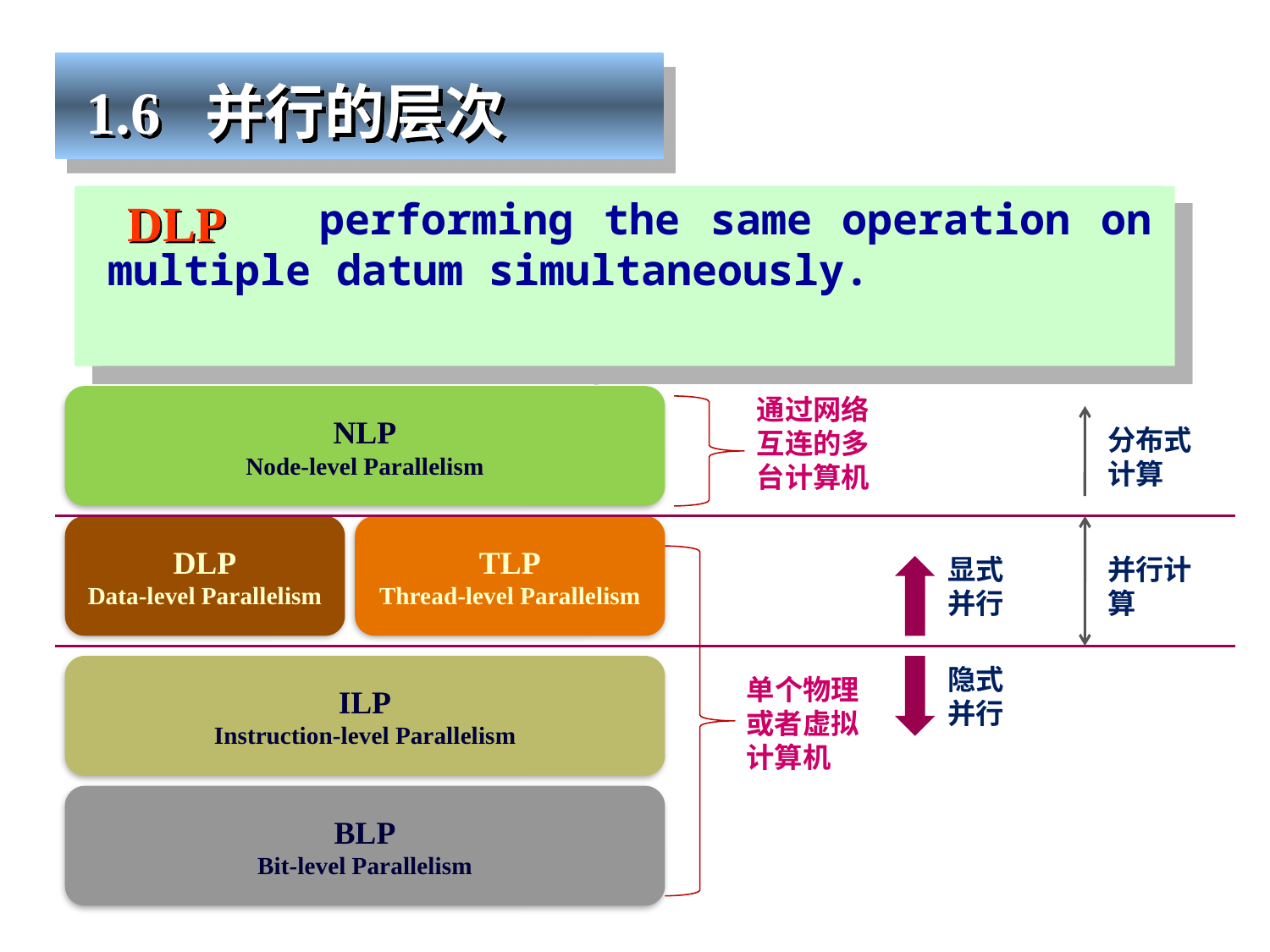

1.6  并行的层次

      is a form of parallel computing based on increasing processor word size(CPU能一次处理的二进制位数).
BLP
4-bit=>8-bit =>16-bit=>32-bit=>64-bit

      a stream of instructions can be re-ordered and combined into groups which are then executed in parallel without changing the result of the program.
ILP

       running multiple flows of execution of a single process simultaneously.
TLP

       performing the same operation on multiple datum simultaneously.
DLP
NLP
Node-level Parallelism
通过网络互连的多台计算机

分布式计算
DLP
Data-level Parallelism
TLP
Thread-level Parallelism
并行计算

单个物理或者虚拟计算机
显式
并行

ILP
Instruction-level Parallelism
隐式
并行

BLP
Bit-level Parallelism